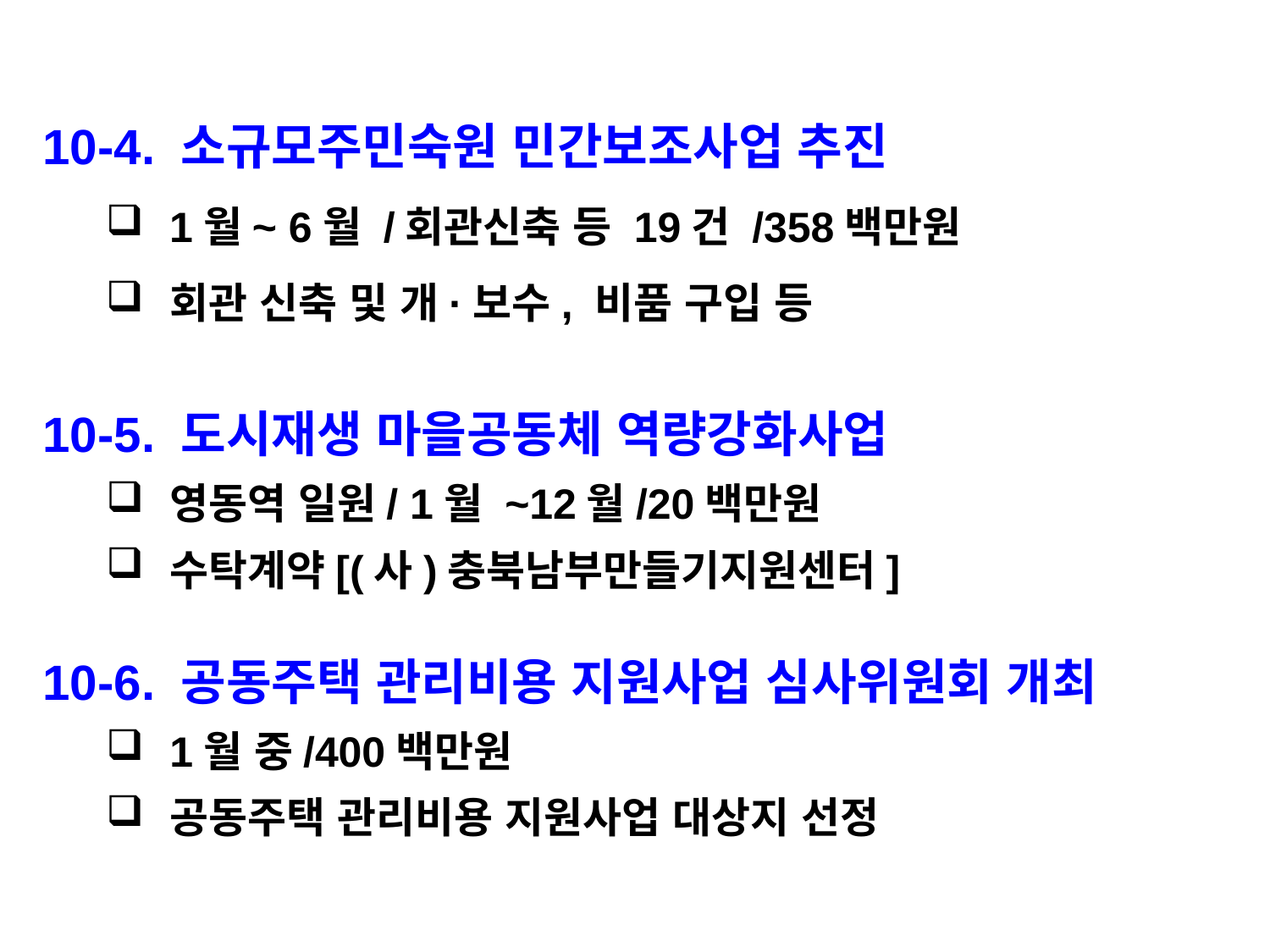

10-4. 소규모주민숙원 민간보조사업 추진
1월~ 6월 /회관신축 등 19건 /358백만원
회관 신축 및 개·보수, 비품 구입 등
10-5. 도시재생 마을공동체 역량강화사업
영동역 일원/ 1월 ~12월/20백만원
수탁계약[(사)충북남부만들기지원센터]
10-6. 공동주택 관리비용 지원사업 심사위원회 개최
1월 중/400백만원
공동주택 관리비용 지원사업 대상지 선정